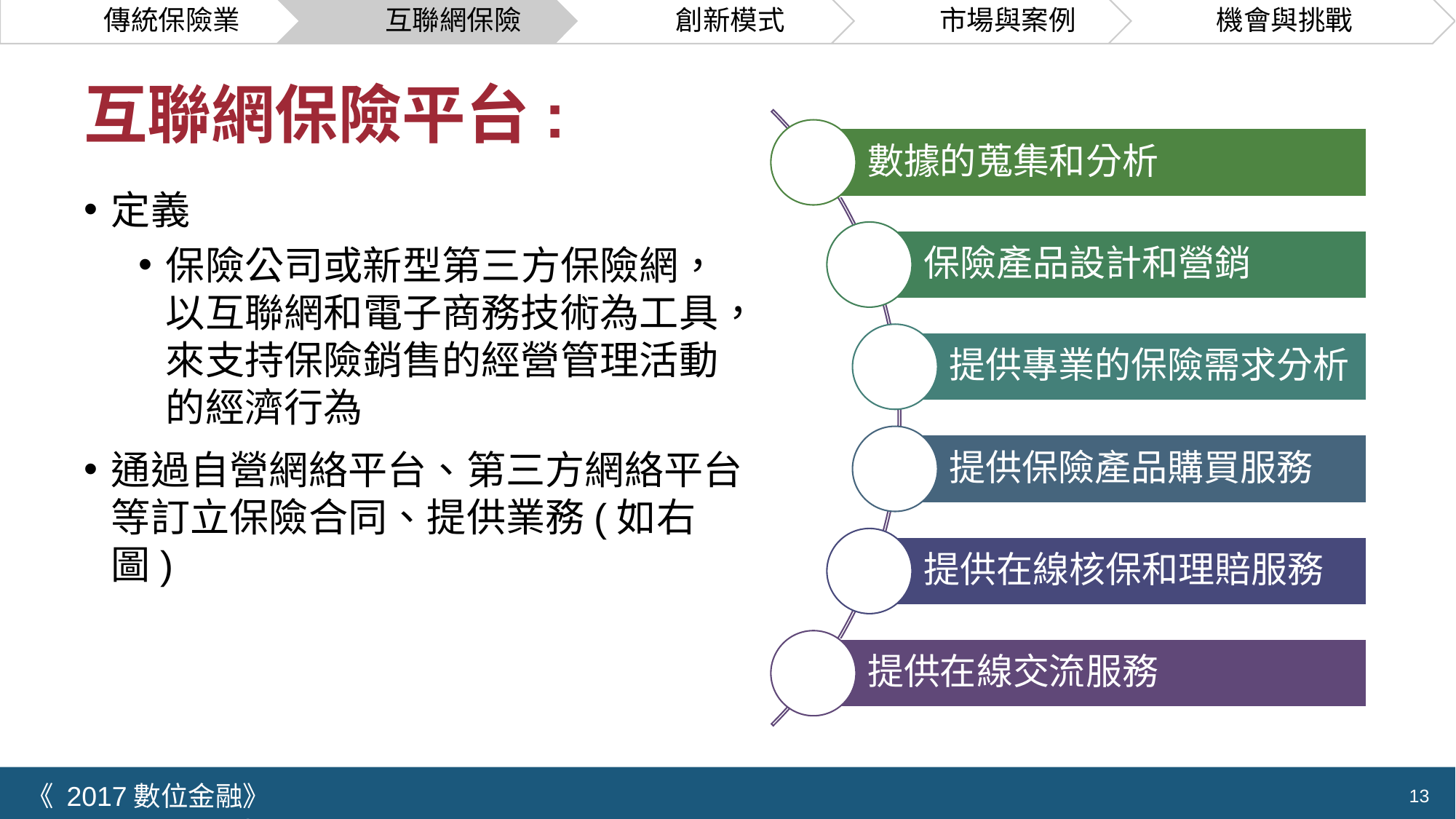

傳統保險業
互聯網保險
創新模式
市場與案例
機會與挑戰
# 互聯網保險平台:
數據的蒐集和分析
保險產品設計和營銷
提供專業的保險需求分析
提供保險產品購買服務
提供在線核保和理賠服務
提供在線交流服務
定義
保險公司或新型第三方保險網，以互聯網和電子商務技術為工具，來支持保險銷售的經營管理活動的經濟行為
通過自營網絡平台、第三方網絡平台等訂立保險合同、提供業務(如右圖)
《 2017數位金融》                                                                                                                                             	NCTU.IIM.IEBI Lab
13